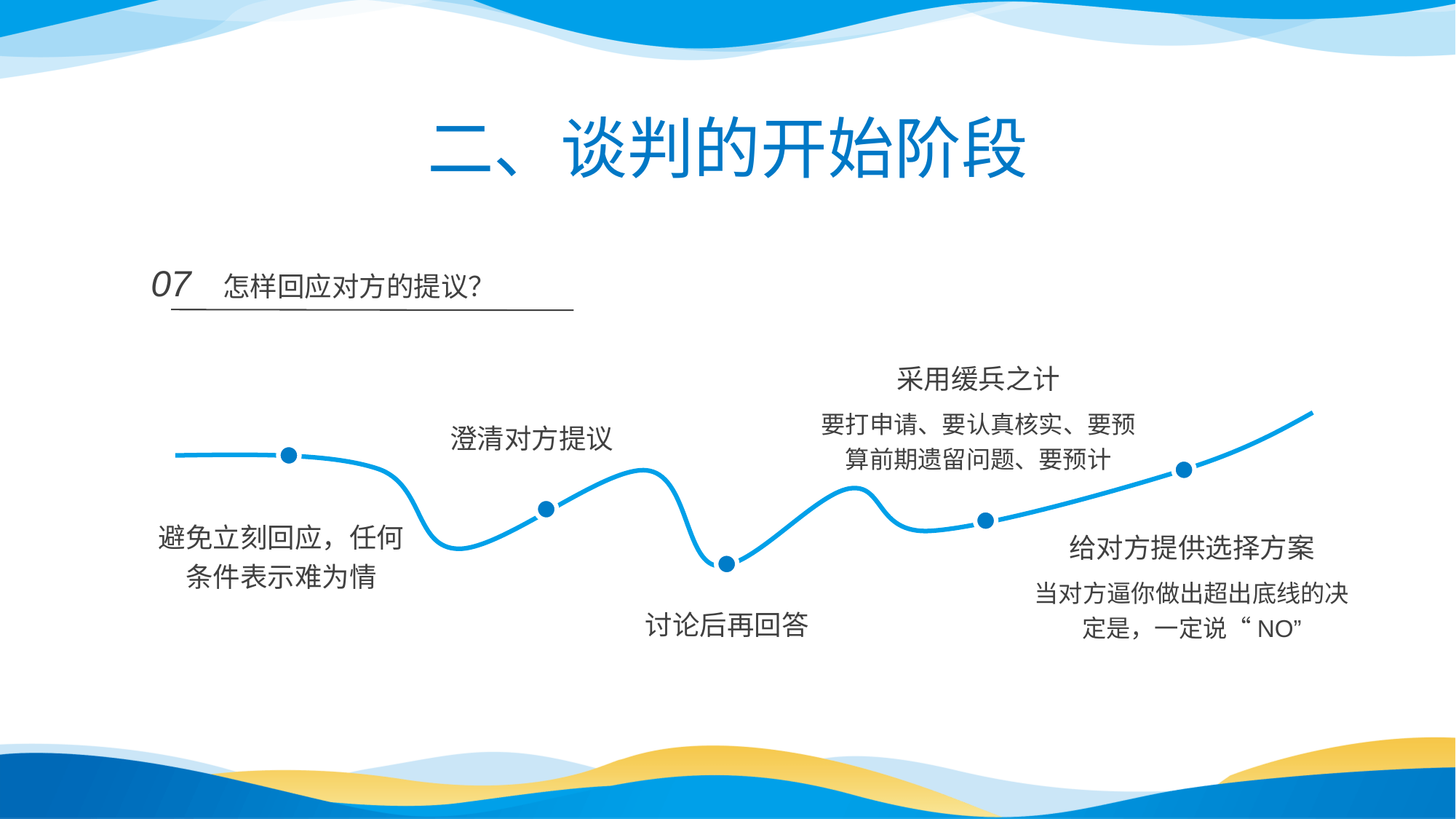

二、谈判的开始阶段

07
怎样回应对方的提议？
采用缓兵之计
要打申请、要认真核实、要预算前期遗留问题、要预计
澄清对方提议
避免立刻回应，任何条件表示难为情
给对方提供选择方案
当对方逼你做出超出底线的决定是，一定说“NO”
讨论后再回答